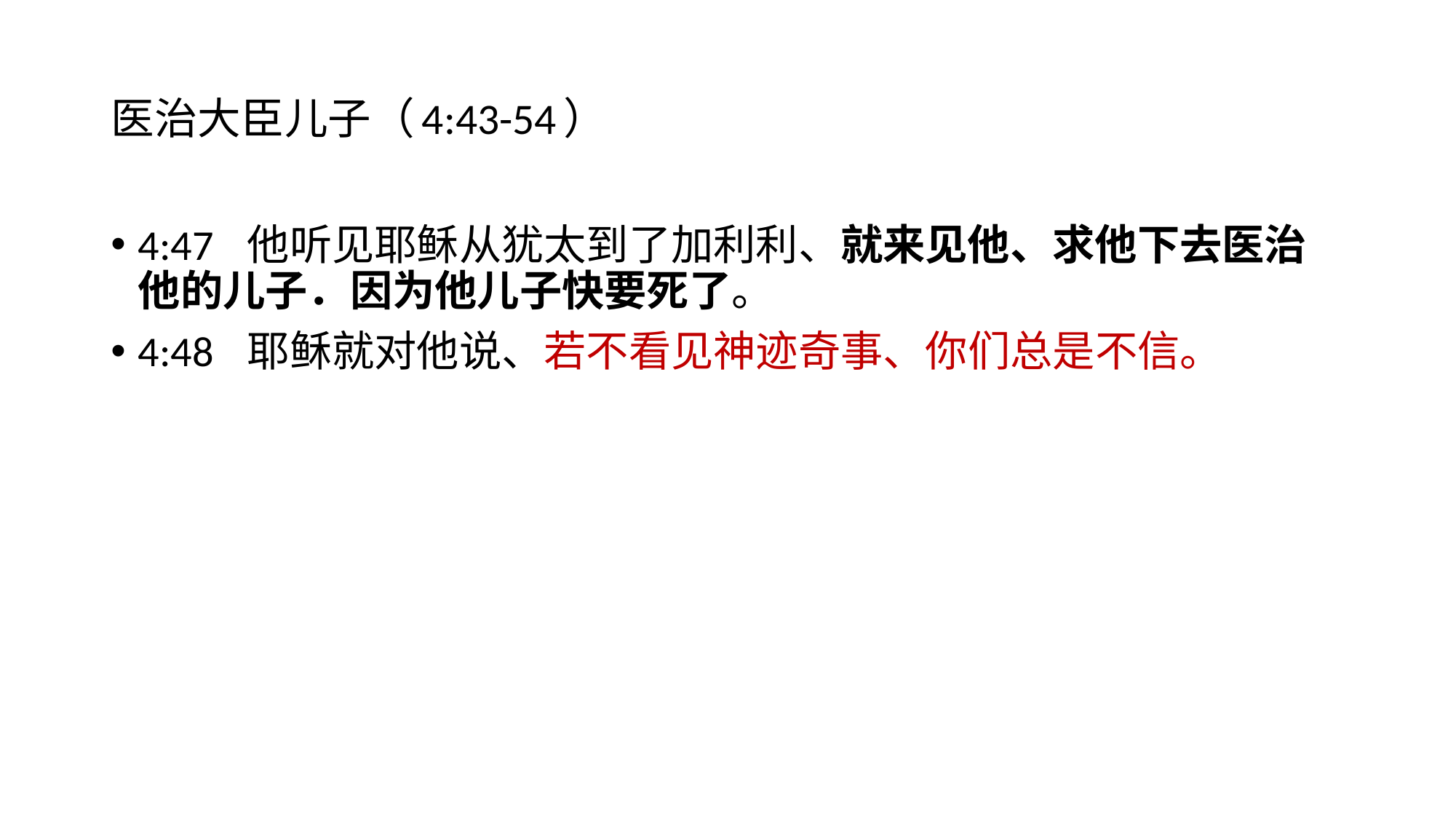

# 医治大臣儿子（4:43-54）
4:47	他听见耶稣从犹太到了加利利、就来见他、求他下去医治他的儿子．因为他儿子快要死了。
4:48	耶稣就对他说、若不看见神迹奇事、你们总是不信。